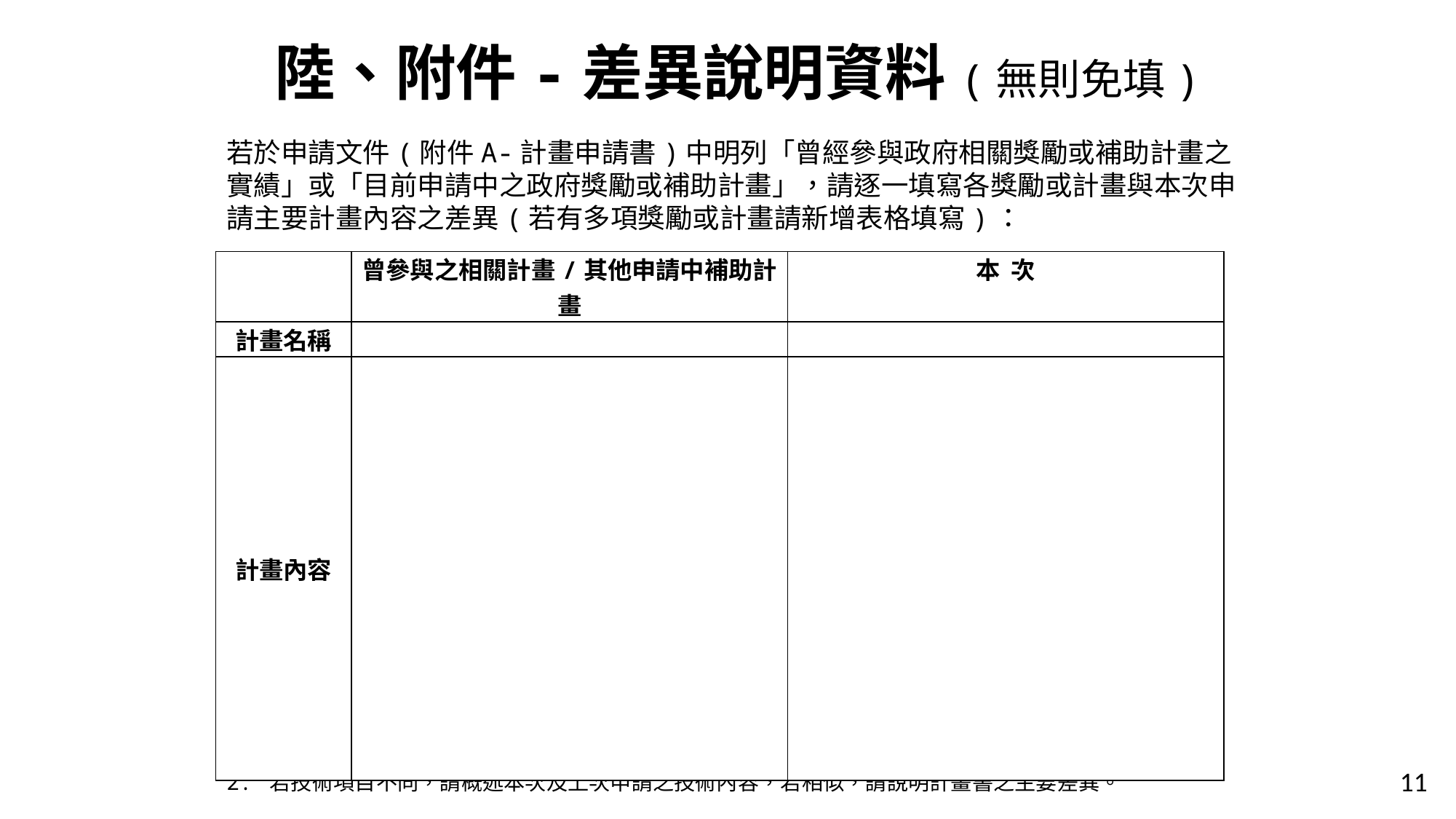

陸、附件-差異說明資料(無則免填)
若於申請文件(附件A-計畫申請書)中明列「曾經參與政府相關獎勵或補助計畫之實績」或「目前申請中之政府獎勵或補助計畫」，請逐一填寫各獎勵或計畫與本次申請主要計畫內容之差異(若有多項獎勵或計畫請新增表格填寫)：

註：
1.「計畫內容」請說明計畫目標與規格、實施方法、預期效益…等內容。
2. 若技術項目不同，請概述本次及上次申請之技術內容，若相似，請說明計畫書之主要差異。

|  | 曾參與之相關計畫/其他申請中補助計畫 | 本 次 |
| --- | --- | --- |
| 計畫名稱 |  |  |
| 計畫內容 |  |  |
11